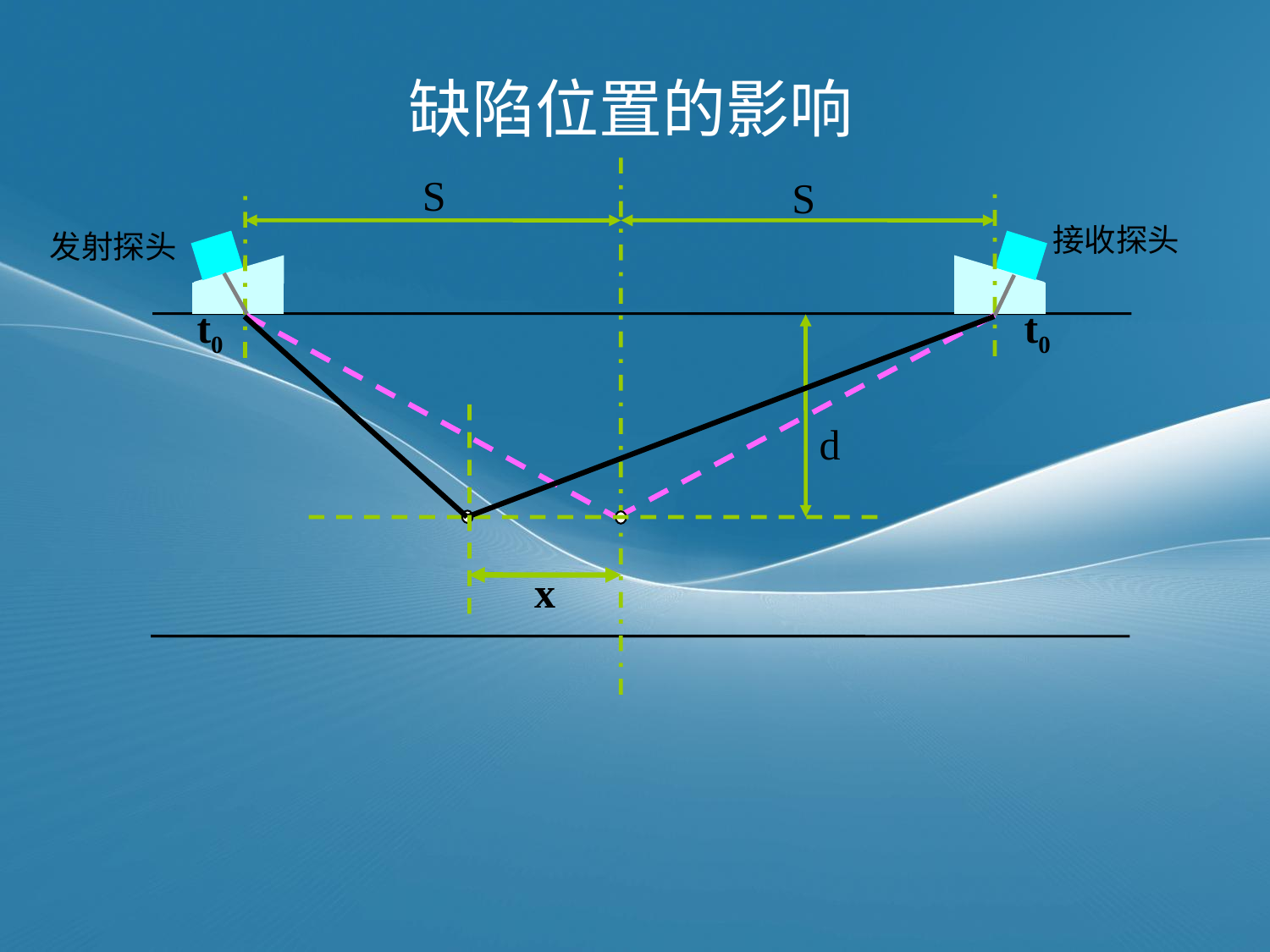

# 缺陷位置的影响

S
S

接收探头
发射探头

t0
t0

x

d